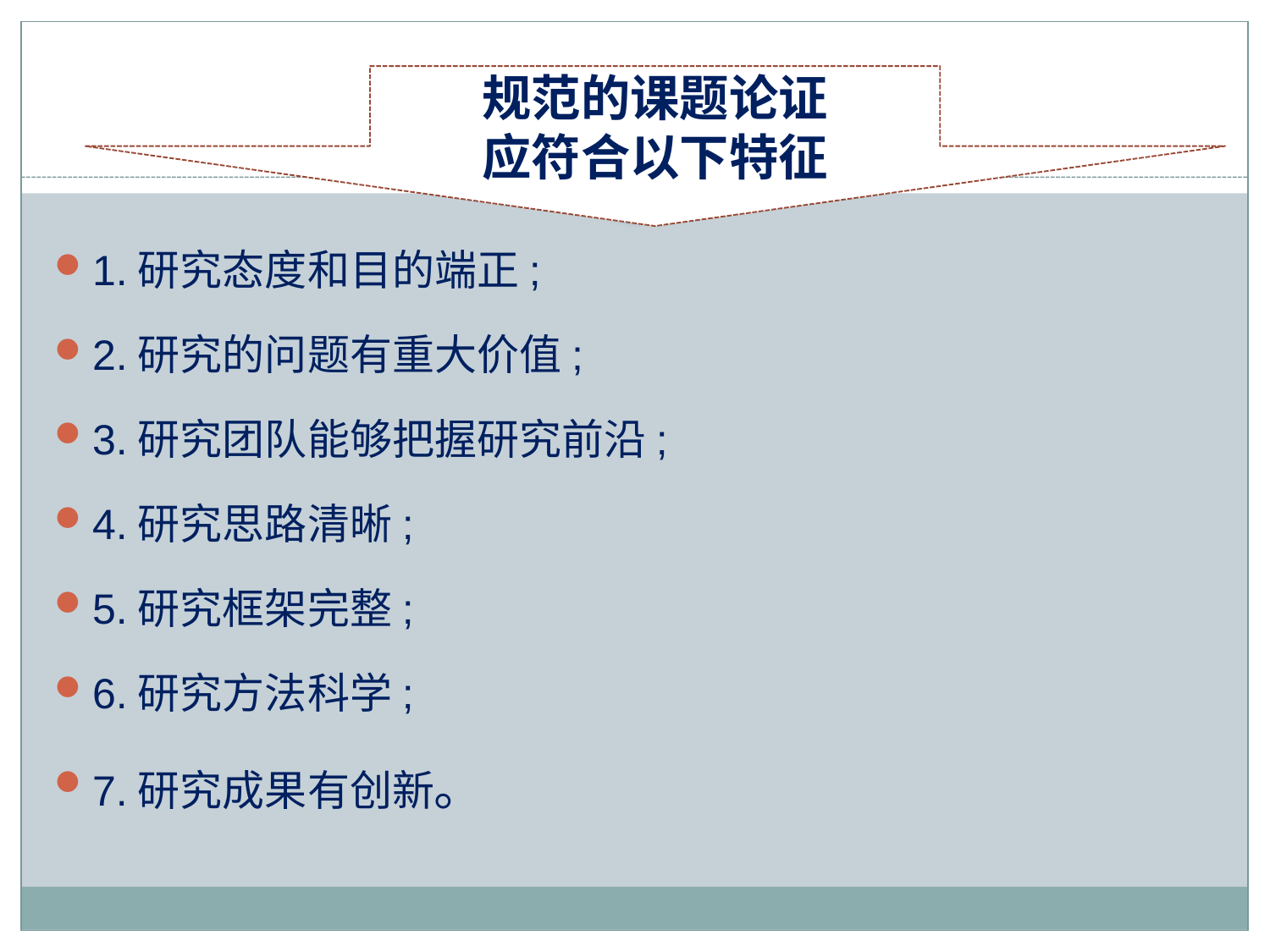

#
规范的课题论证
应符合以下特征
1.研究态度和目的端正;
2.研究的问题有重大价值;
3.研究团队能够把握研究前沿;
4.研究思路清晰;
5.研究框架完整;
6.研究方法科学;
7.研究成果有创新。